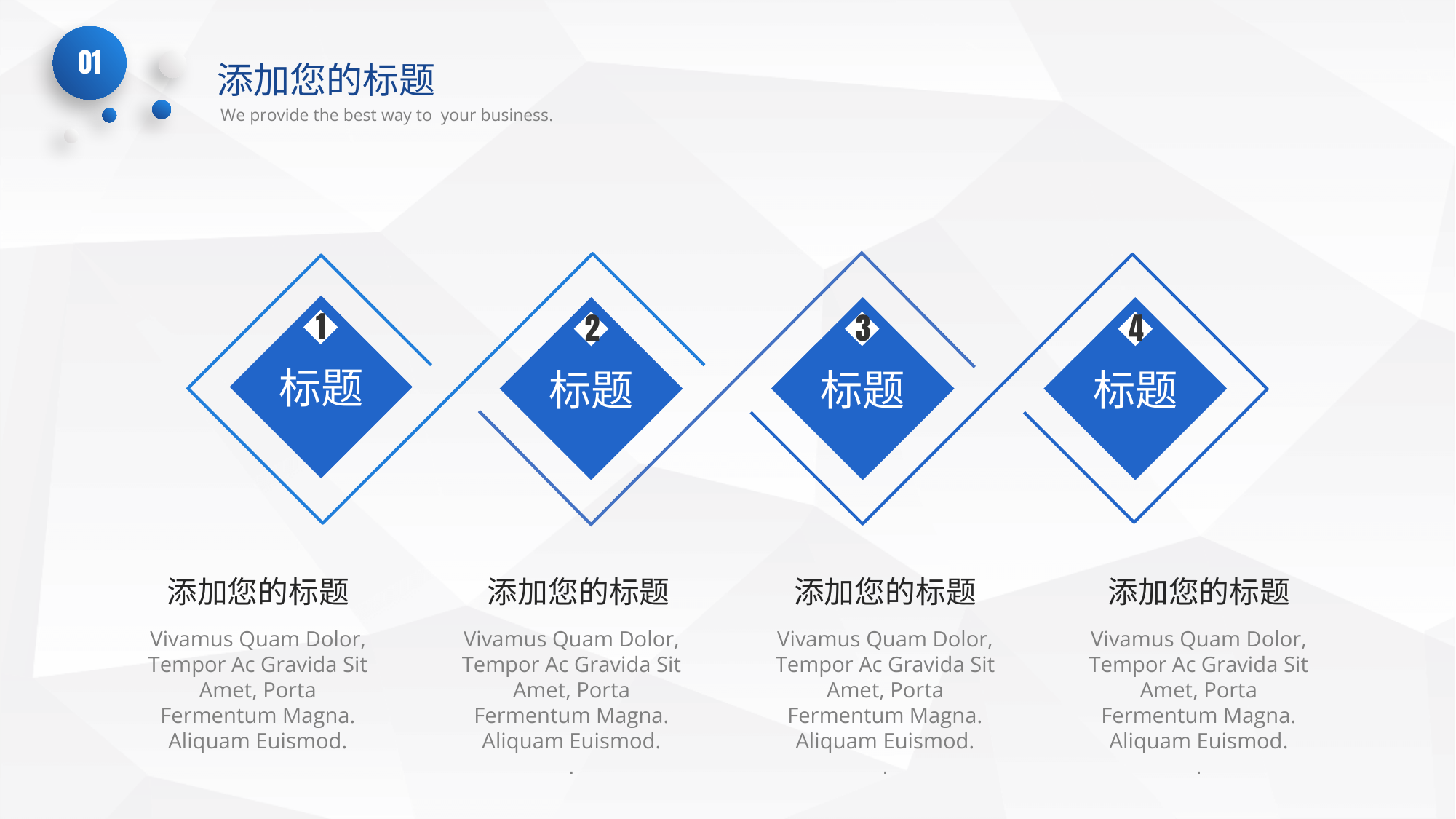

标题
标题
标题
标题
1
2
3
4
添加您的标题
Vivamus Quam Dolor, Tempor Ac Gravida Sit Amet, Porta Fermentum Magna. Aliquam Euismod.

添加您的标题
Vivamus Quam Dolor, Tempor Ac Gravida Sit Amet, Porta Fermentum Magna. Aliquam Euismod.
.
添加您的标题
Vivamus Quam Dolor, Tempor Ac Gravida Sit Amet, Porta Fermentum Magna. Aliquam Euismod.
.
添加您的标题
Vivamus Quam Dolor, Tempor Ac Gravida Sit Amet, Porta Fermentum Magna. Aliquam Euismod.
.